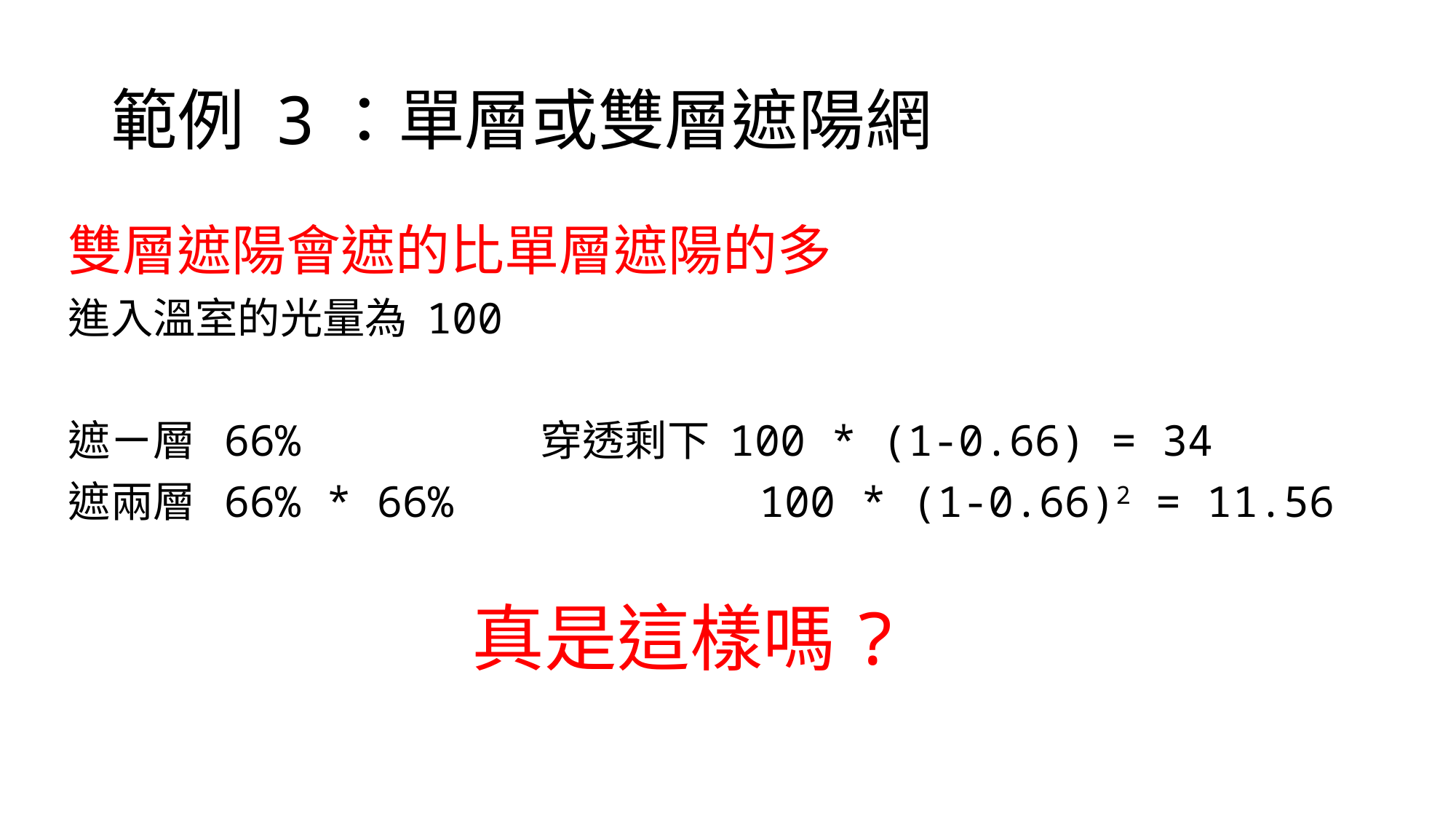

# 範例 3：單層或雙層遮陽網
雙層遮陽會遮的比單層遮陽的多
進入溫室的光量為 100

遮ㄧ層  66%         穿透剩下 100 * (1-0.66) = 34
遮兩層  66% * 66%            100 * (1-0.66)2 = 11.56

真是這樣嗎?